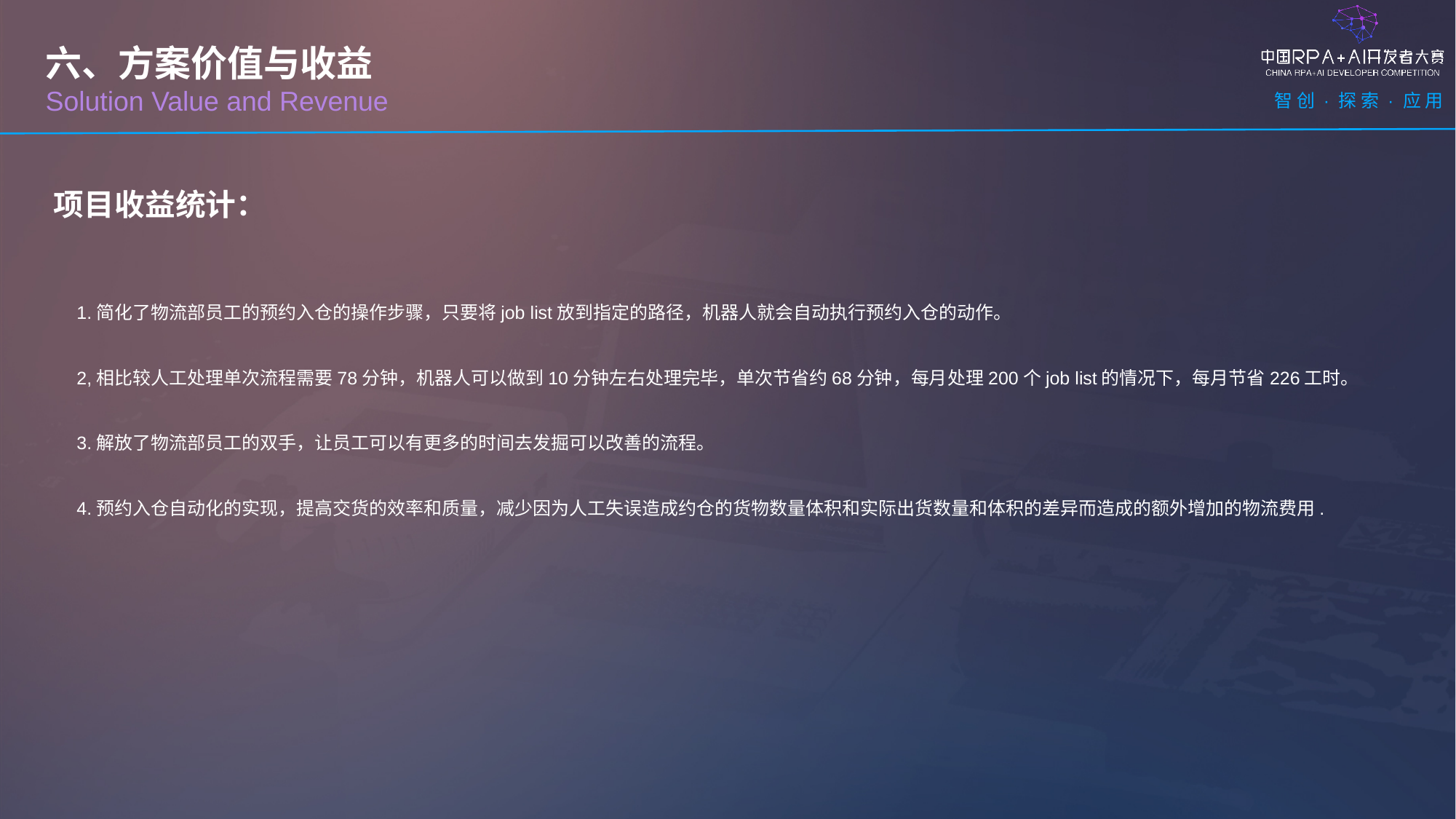

六、方案价值与收益
Solution Value and Revenue
项目收益统计：
1.简化了物流部员工的预约入仓的操作步骤，只要将job list放到指定的路径，机器人就会自动执行预约入仓的动作。

2,相比较人工处理单次流程需要78分钟，机器人可以做到10分钟左右处理完毕，单次节省约68分钟，每月处理200个job list的情况下，每月节省226工时。

3.解放了物流部员工的双手，让员工可以有更多的时间去发掘可以改善的流程。

4.预约入仓自动化的实现，提高交货的效率和质量，减少因为人工失误造成约仓的货物数量体积和实际出货数量和体积的差异而造成的额外增加的物流费用.